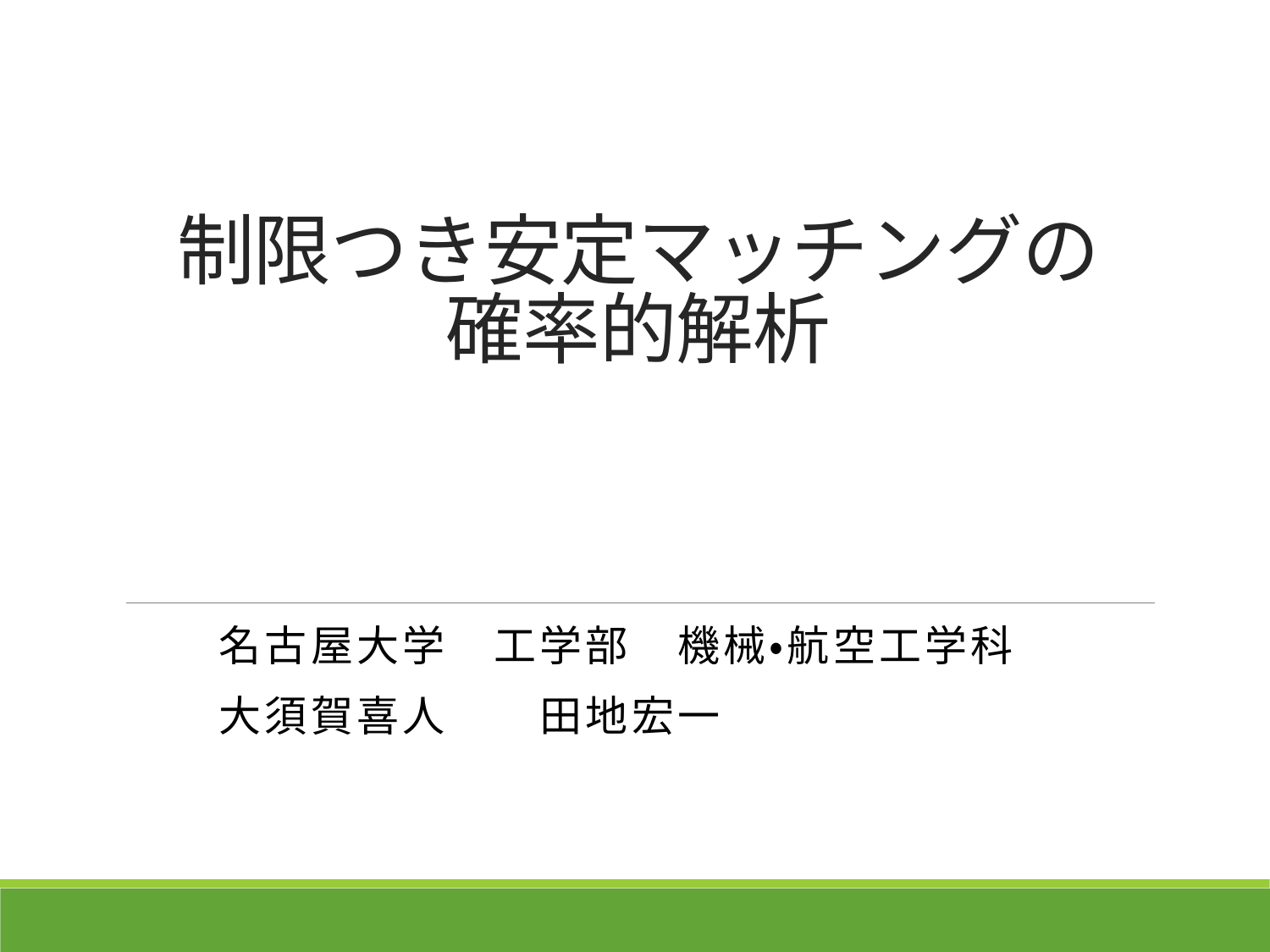

# 制限つき安定マッチングの 確率的解析
　　名古屋大学　工学部　機械・航空工学科
　　大須賀喜人　　田地宏一